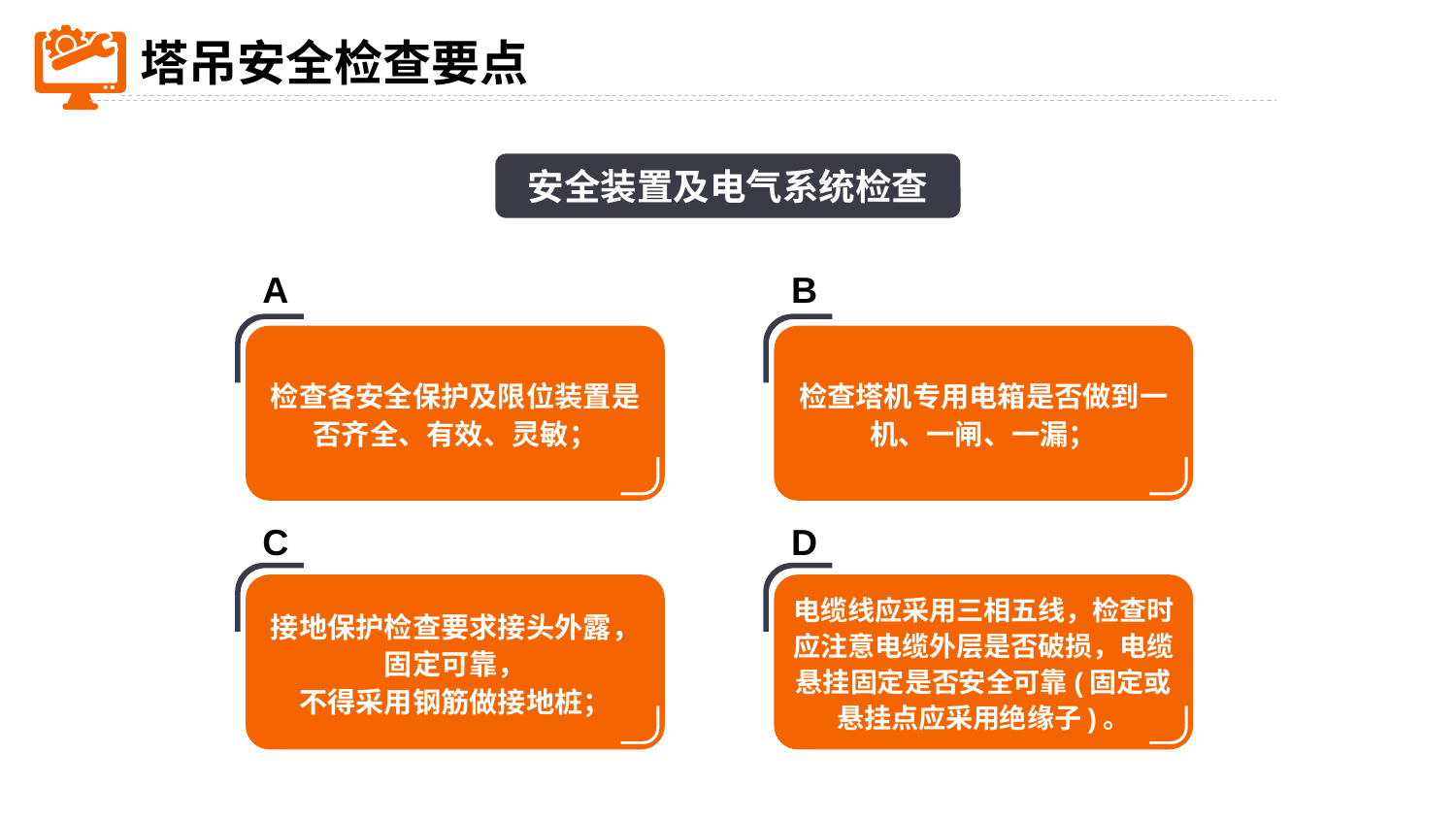

塔吊安全检查要点
安全装置及电气系统检查
A
B

检查各安全保护及限位装置是否齐全、有效、灵敏；
检查塔机专用电箱是否做到一机、一闸、一漏；
C
D

接地保护检查要求接头外露，固定可靠，
不得采用钢筋做接地桩；
电缆线应采用三相五线，检查时应注意电缆外层是否破损，电缆悬挂固定是否安全可靠(固定或悬挂点应采用绝缘子)。